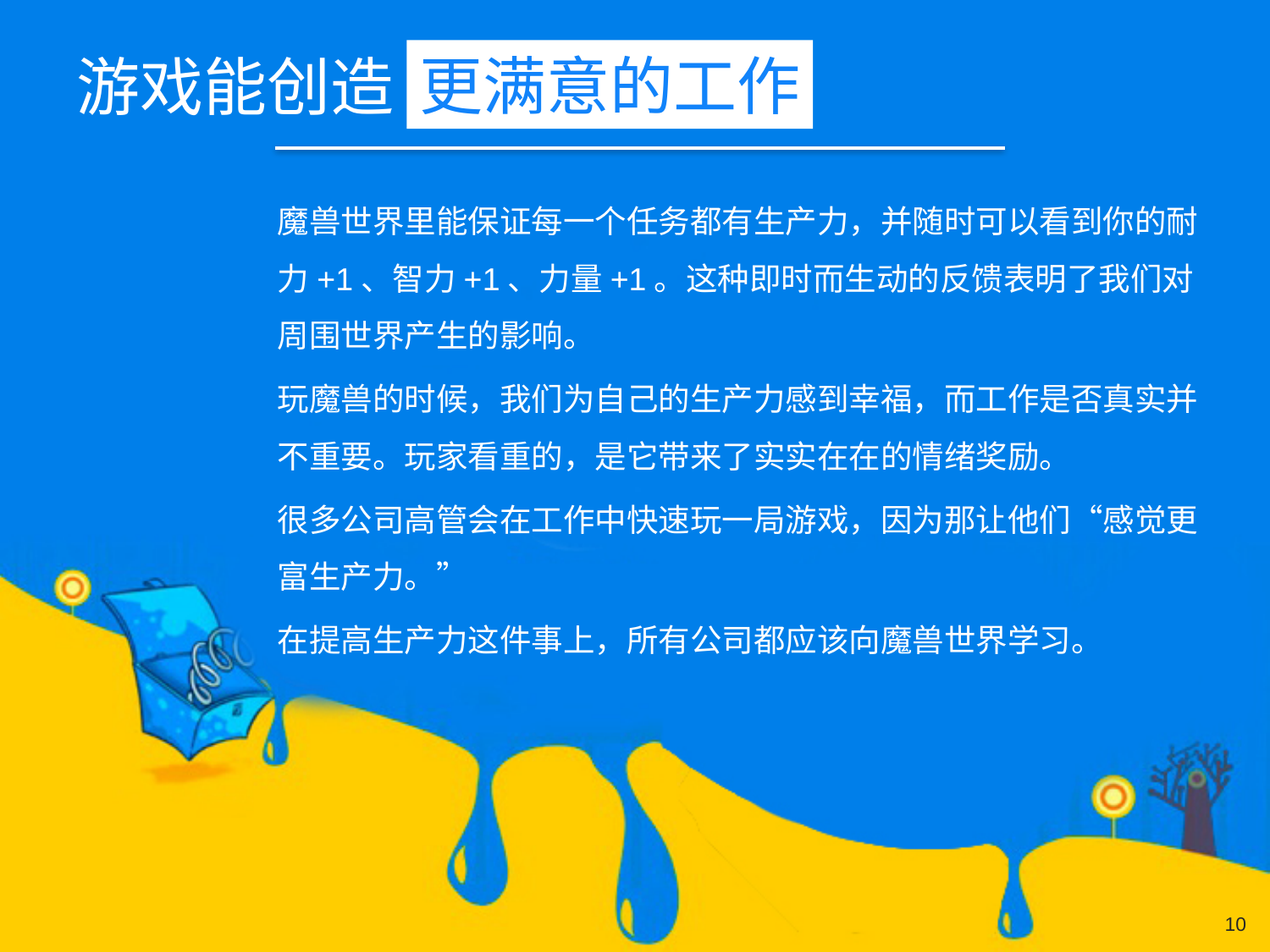

# 游戏能创造
更满意的工作
魔兽世界里能保证每一个任务都有生产力，并随时可以看到你的耐力+1、智力+1、力量+1。这种即时而生动的反馈表明了我们对周围世界产生的影响。
玩魔兽的时候，我们为自己的生产力感到幸福，而工作是否真实并不重要。玩家看重的，是它带来了实实在在的情绪奖励。
很多公司高管会在工作中快速玩一局游戏，因为那让他们“感觉更富生产力。”
在提高生产力这件事上，所有公司都应该向魔兽世界学习。